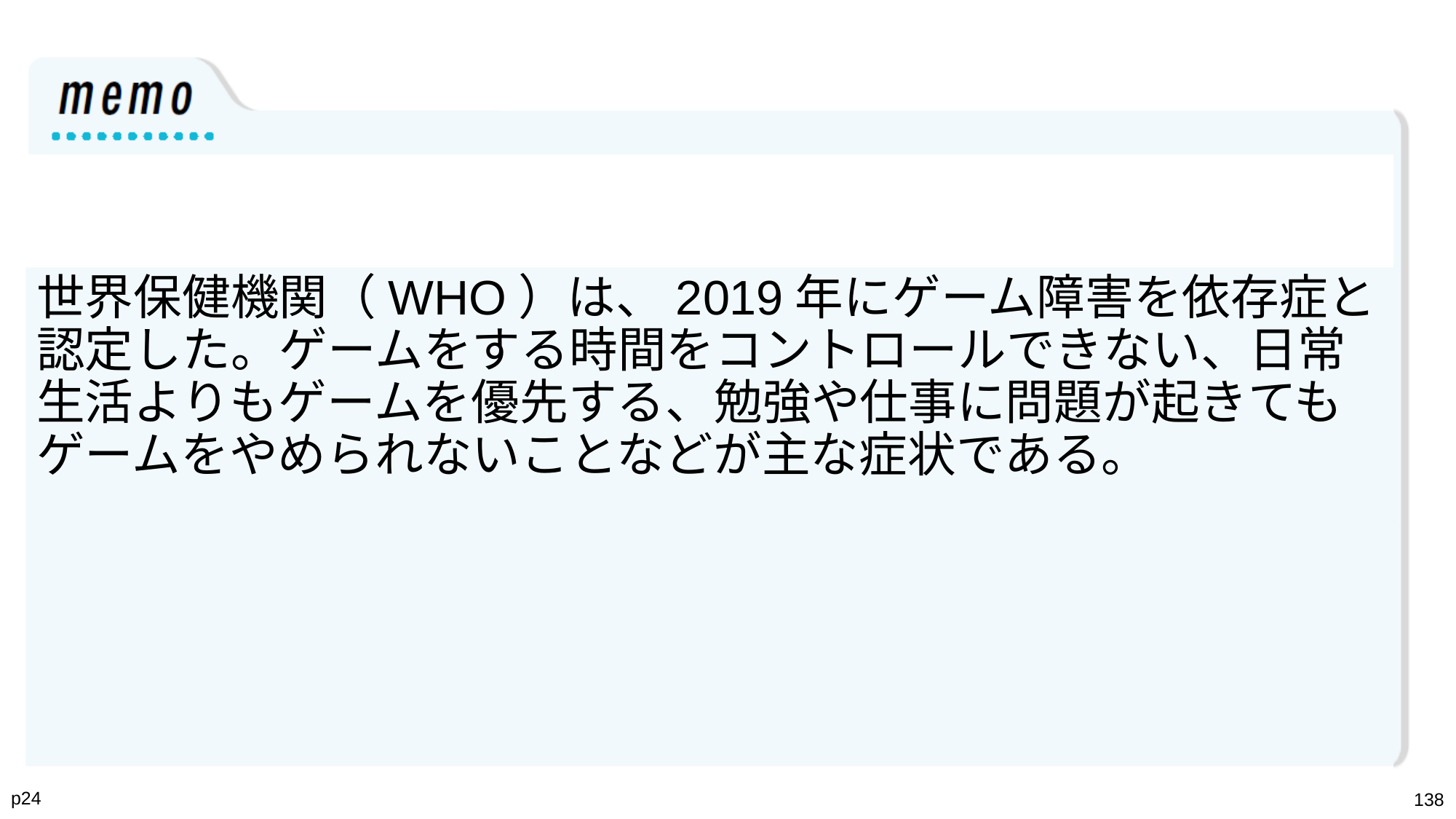

世界保健機関（WHO）は、2019年にゲーム障害を依存症と認定した。ゲームをする時間をコントロールできない、日常生活よりもゲームを優先する、勉強や仕事に問題が起きてもゲームをやめられないことなどが主な症状である。
p24
138